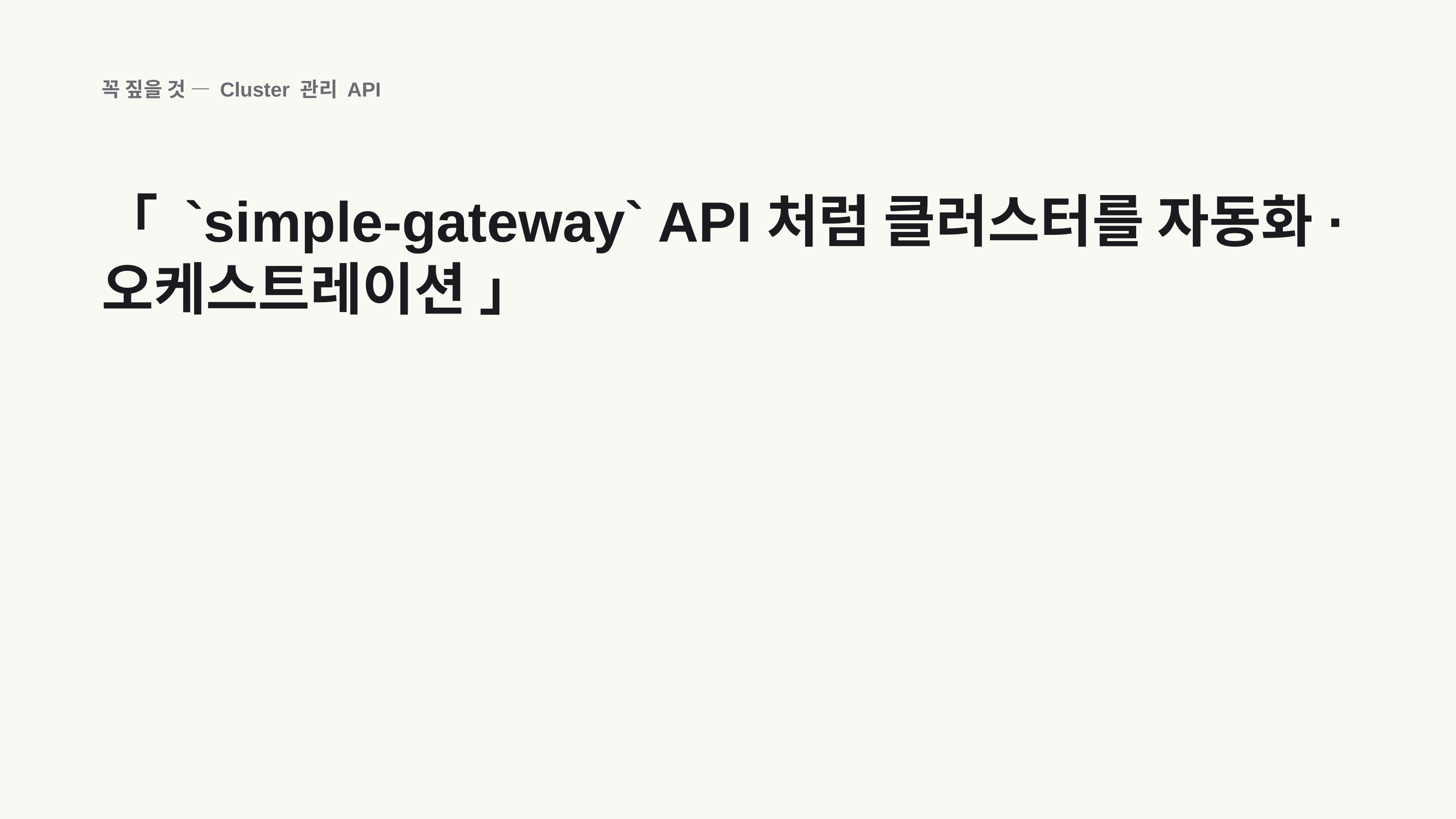

꼭 짚을 것 — Cluster 관리 API
「 `simple-gateway` API처럼 클러스터를 자동화·오케스트레이션 」